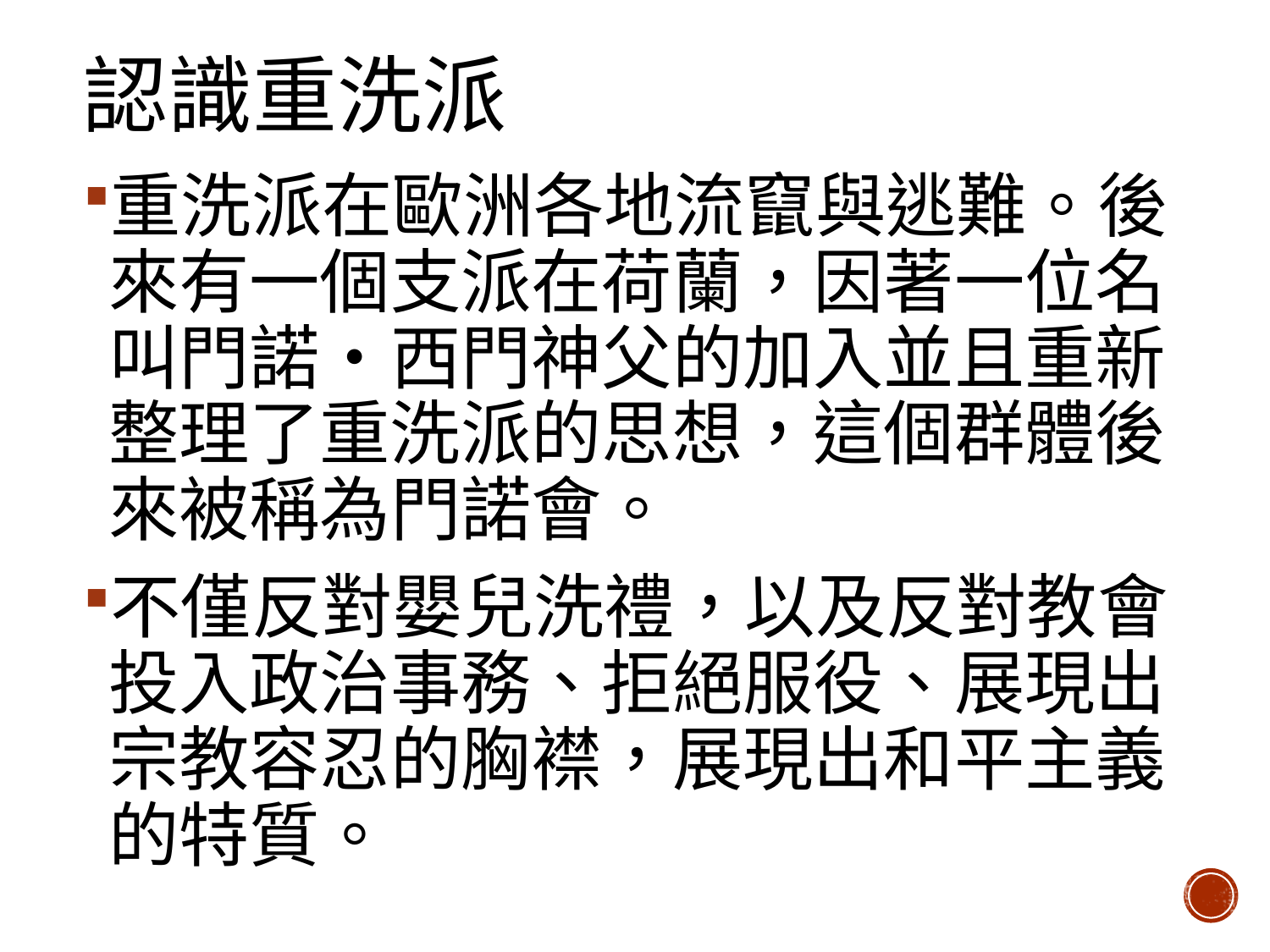

# 認識重洗派
重洗派在歐洲各地流竄與逃難。後來有一個支派在荷蘭，因著一位名叫門諾‧西門神父的加入並且重新整理了重洗派的思想，這個群體後來被稱為門諾會。
不僅反對嬰兒洗禮，以及反對教會投入政治事務、拒絕服役、展現出宗教容忍的胸襟，展現出和平主義的特質。